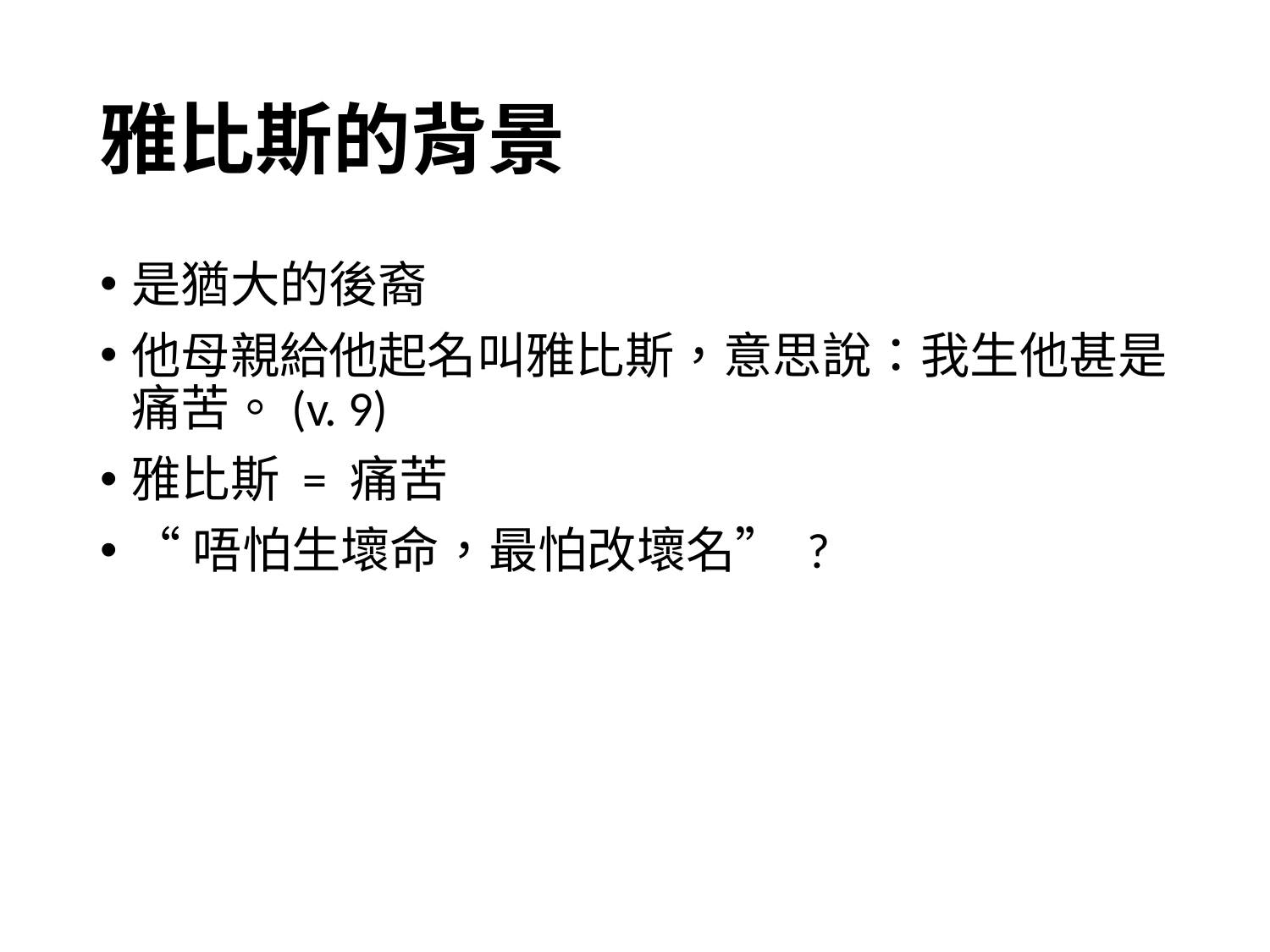

# 雅比斯的背景
是猶大的後裔
他母親給他起名叫雅比斯，意思說：我生他甚是痛苦。(v. 9)
雅比斯 = 痛苦
“唔怕生壞命，最怕改壞名” ?